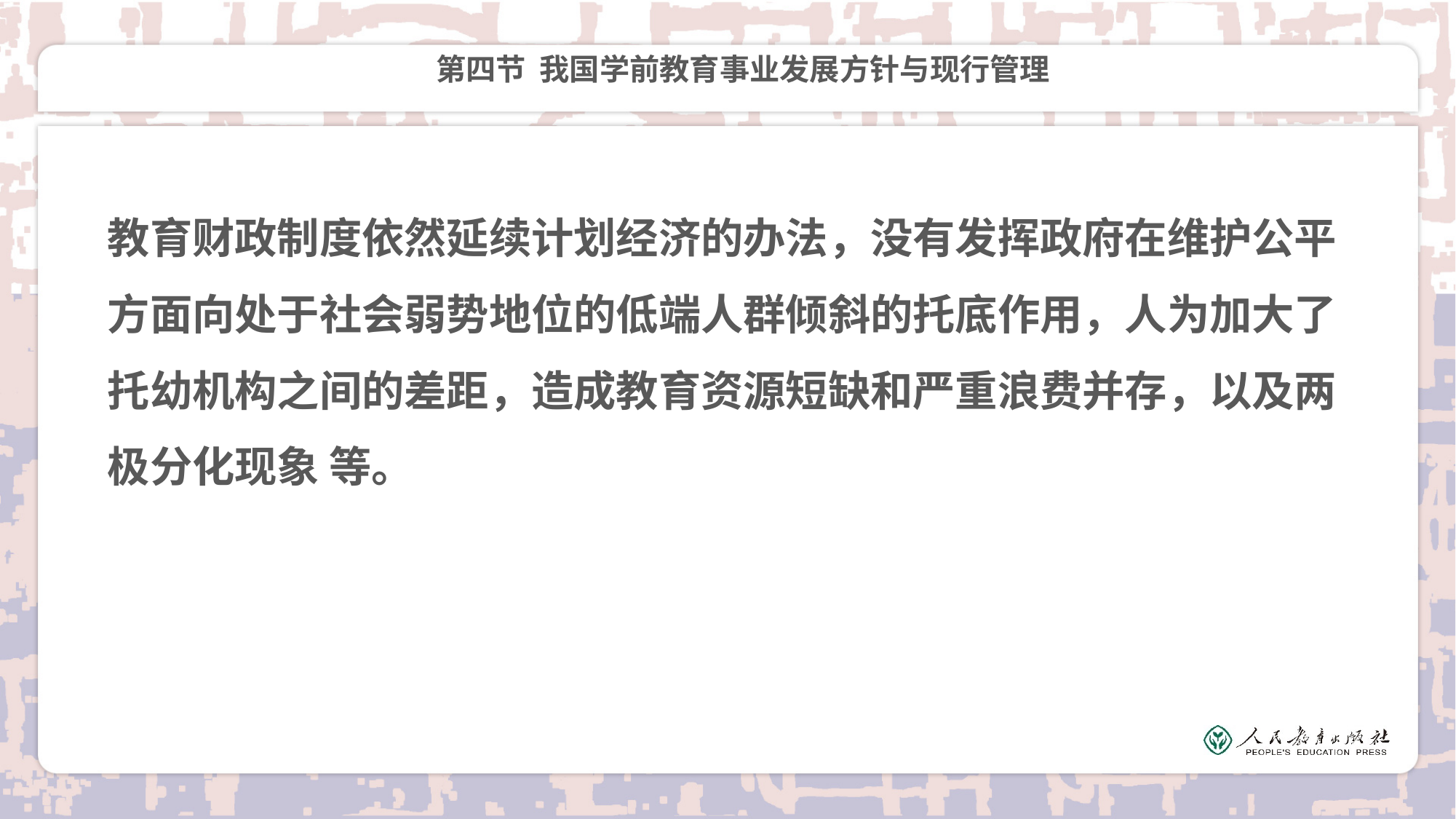

# 第四节  我国学前教育事业发展方针与现行管理
教育财政制度依然延续计划经济的办法，没有发挥政府在维护公平方面向处于社会弱势地位的低端人群倾斜的托底作用，人为加大了托幼机构之间的差距，造成教育资源短缺和严重浪费并存，以及两极分化现象 等。